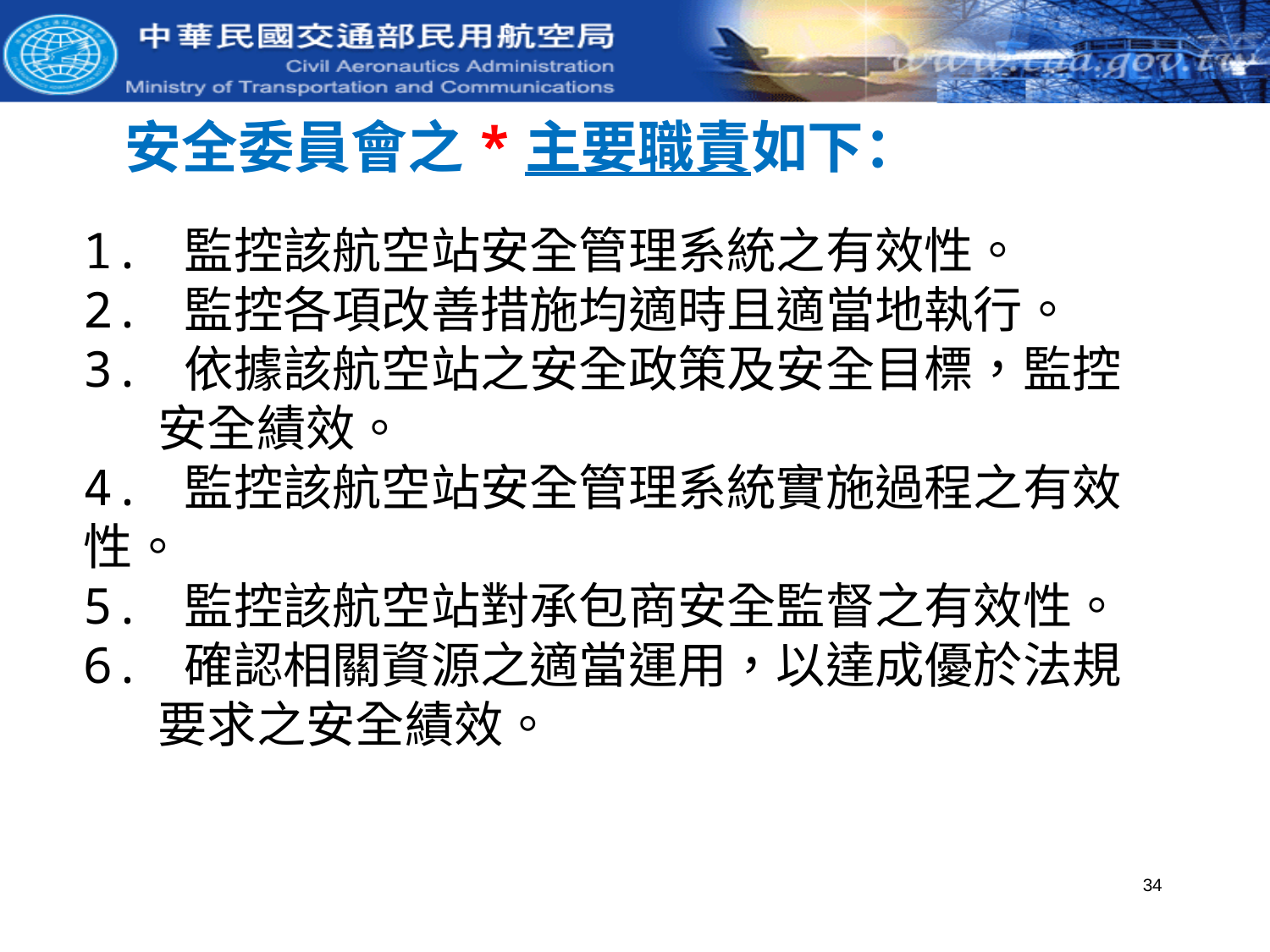

安全委員會之*主要職責如下：
1. 監控該航空站安全管理系統之有效性。
2. 監控各項改善措施均適時且適當地執行。
3. 依據該航空站之安全政策及安全目標，監控安全績效。
4. 監控該航空站安全管理系統實施過程之有效性。
5. 監控該航空站對承包商安全監督之有效性。
6. 確認相關資源之適當運用，以達成優於法規要求之安全績效。